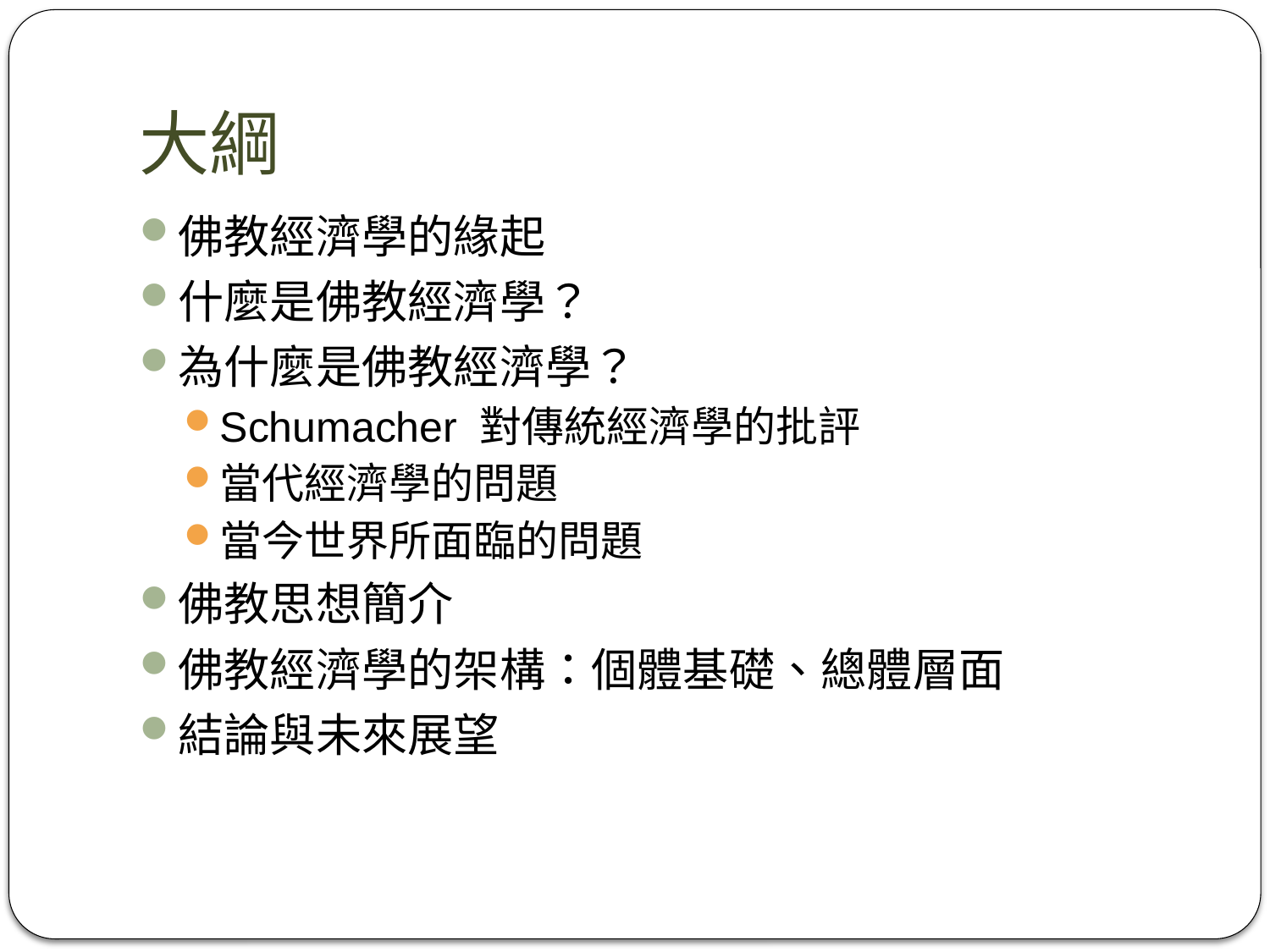

# 大綱
佛教經濟學的緣起
什麼是佛教經濟學？
為什麼是佛教經濟學？
Schumacher 對傳統經濟學的批評
當代經濟學的問題
當今世界所面臨的問題
佛教思想簡介
佛教經濟學的架構：個體基礎、總體層面
結論與未來展望